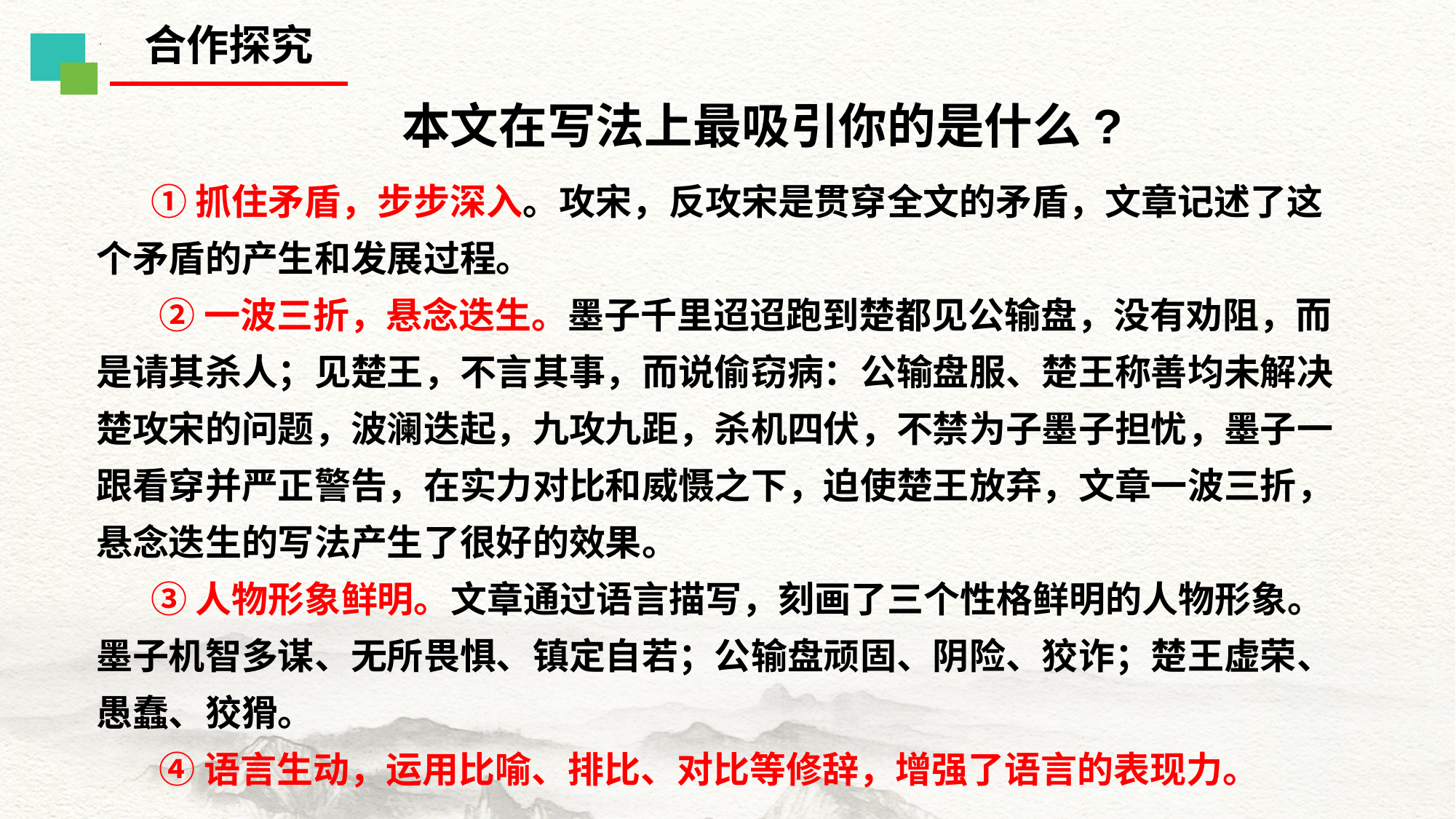

合作探究

      本文在写法上最吸引你的是什么?
①抓住矛盾，步步深入。攻宋，反攻宋是贯穿全文的矛盾，文章记述了这个矛盾的产生和发展过程。
 ②一波三折，悬念迭生。墨子千里迢迢跑到楚都见公输盘，没有劝阻，而是请其杀人；见楚王，不言其事，而说偷窃病：公输盘服、楚王称善均未解决楚攻宋的问题，波澜迭起，九攻九距，杀机四伏，不禁为子墨子担忧，墨子一跟看穿并严正警告，在实力对比和威慑之下，迫使楚王放弃，文章一波三折，悬念迭生的写法产生了很好的效果。
③人物形象鲜明。文章通过语言描写，刻画了三个性格鲜明的人物形象。墨子机智多谋、无所畏惧、镇定自若；公输盘顽固、阴险、狡诈；楚王虚荣、愚蠢、狡猾。
 ④语言生动，运用比喻、排比、对比等修辞，增强了语言的表现力。